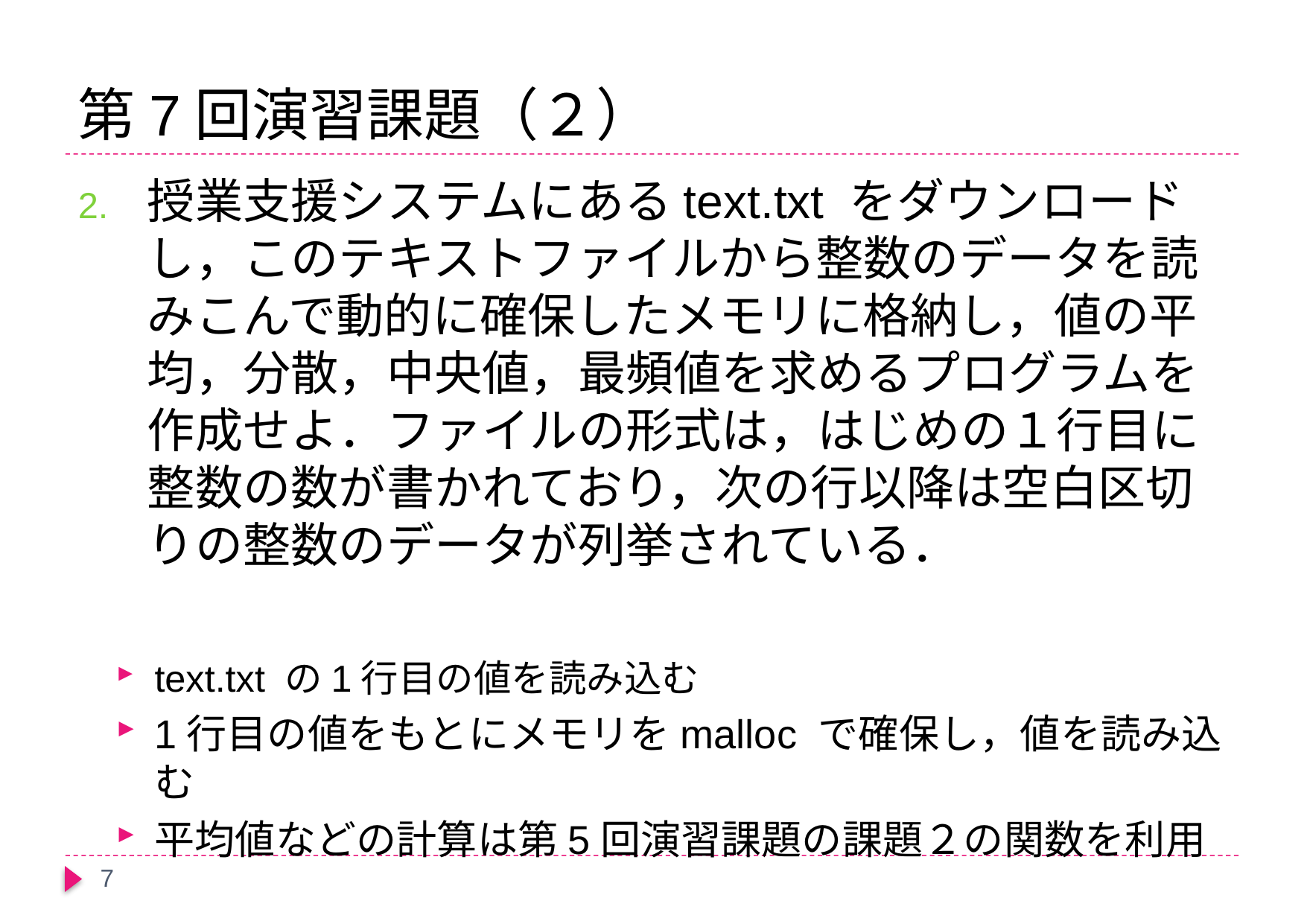

# 第7回演習課題（２）
授業支援システムにあるtext.txt をダウンロードし，このテキストファイルから整数のデータを読みこんで動的に確保したメモリに格納し，値の平均，分散，中央値，最頻値を求めるプログラムを作成せよ．ファイルの形式は，はじめの１行目に整数の数が書かれており，次の行以降は空白区切りの整数のデータが列挙されている．

text.txt の1行目の値を読み込む
1行目の値をもとにメモリをmalloc で確保し，値を読み込む
平均値などの計算は第5回演習課題の課題２の関数を利用
7